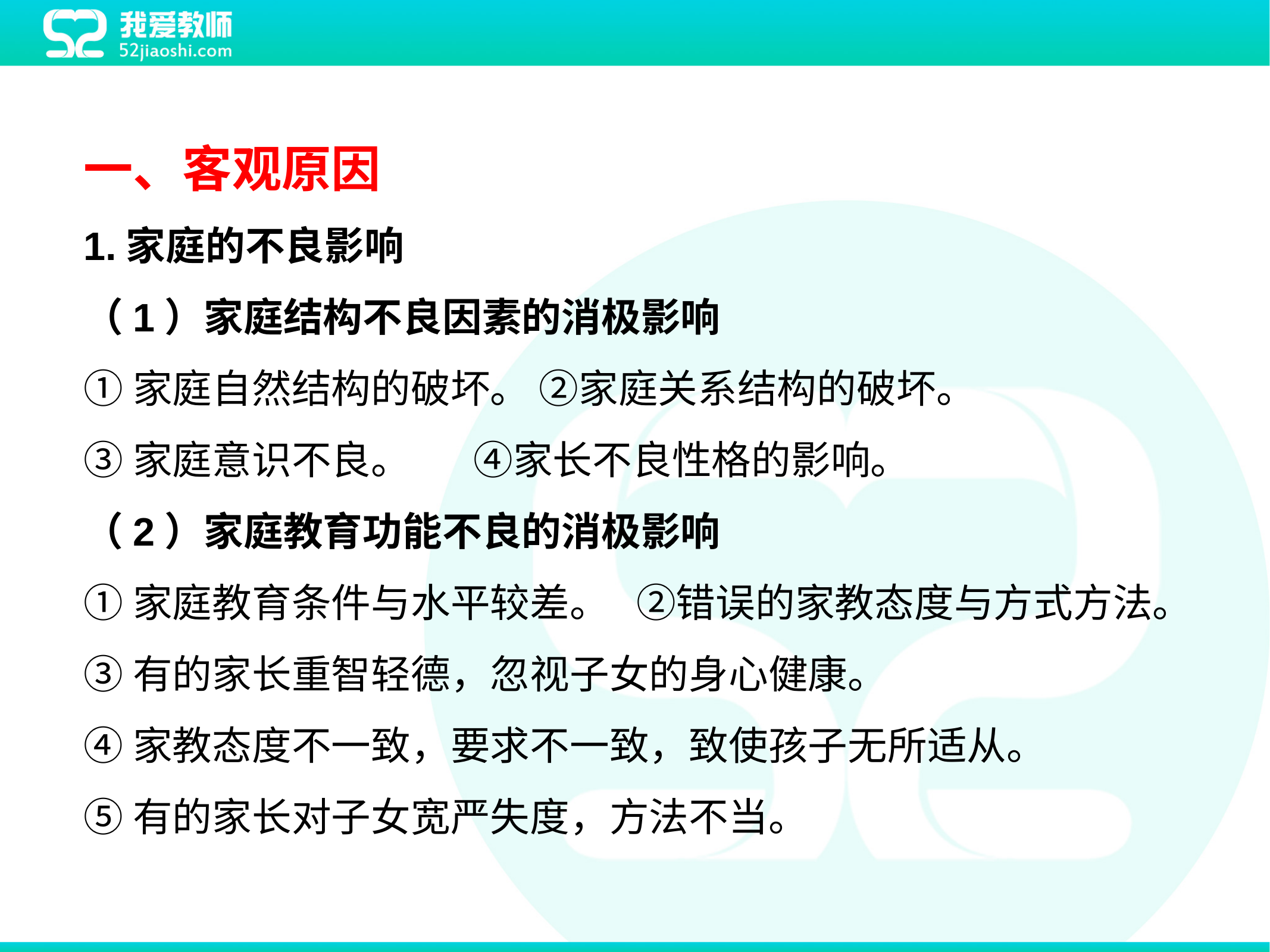

一、客观原因
1.家庭的不良影响
（1）家庭结构不良因素的消极影响
①家庭自然结构的破坏。 ②家庭关系结构的破坏。
③家庭意识不良。       ④家长不良性格的影响。
（2）家庭教育功能不良的消极影响
①家庭教育条件与水平较差。   ②错误的家教态度与方式方法。
③有的家长重智轻德，忽视子女的身心健康。
④家教态度不一致，要求不一致，致使孩子无所适从。
⑤有的家长对子女宽严失度，方法不当。